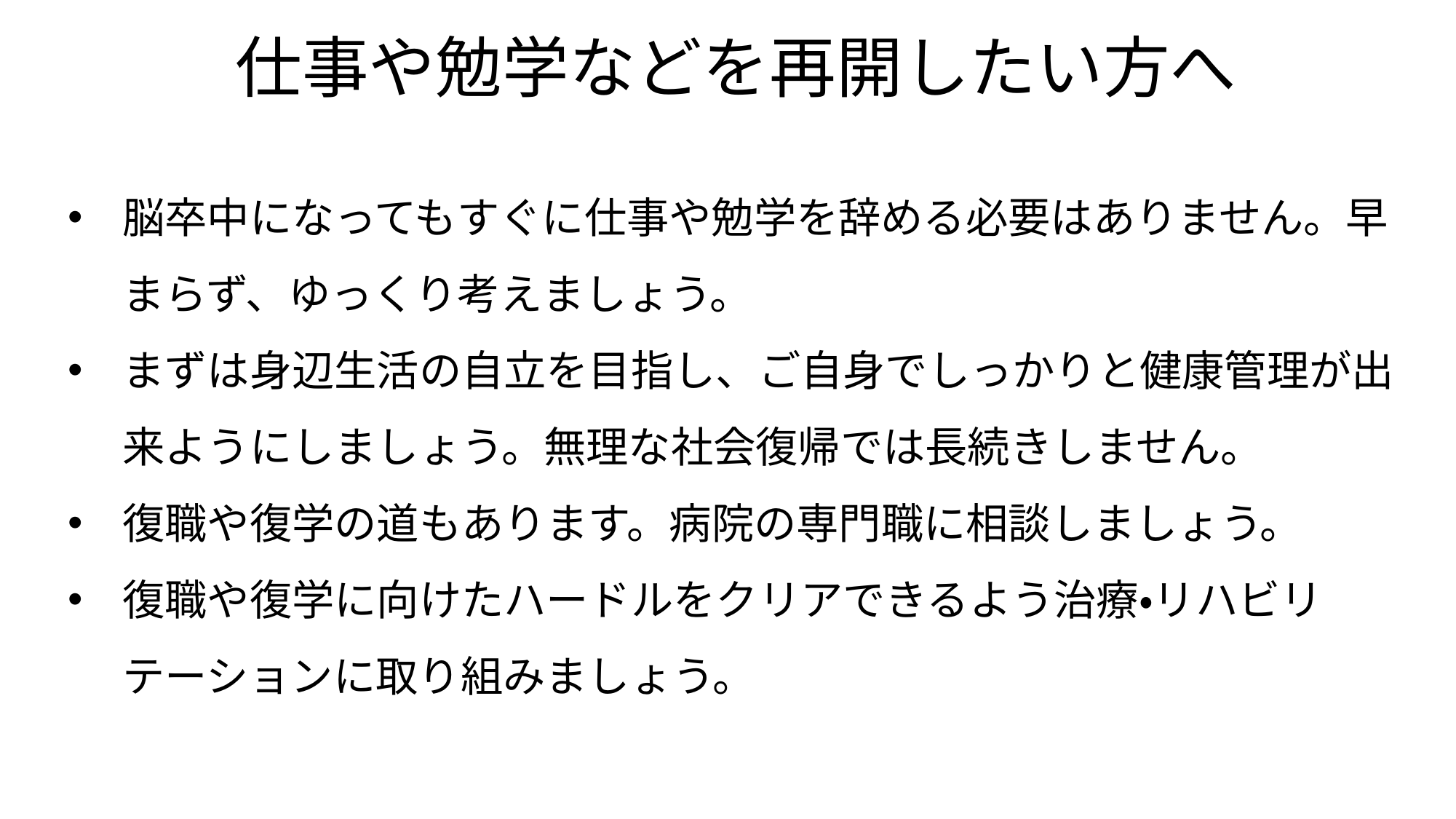

# 仕事や勉学などを再開したい方へ

脳卒中になってもすぐに仕事や勉学を辞める必要はありません。早まらず、ゆっくり考えましょう。
まずは身辺生活の自立を目指し、ご自身でしっかりと健康管理が出来ようにしましょう。無理な社会復帰では長続きしません。
復職や復学の道もあります。病院の専門職に相談しましょう。
復職や復学に向けたハードルをクリアできるよう治療・リハビリテーションに取り組みましょう。